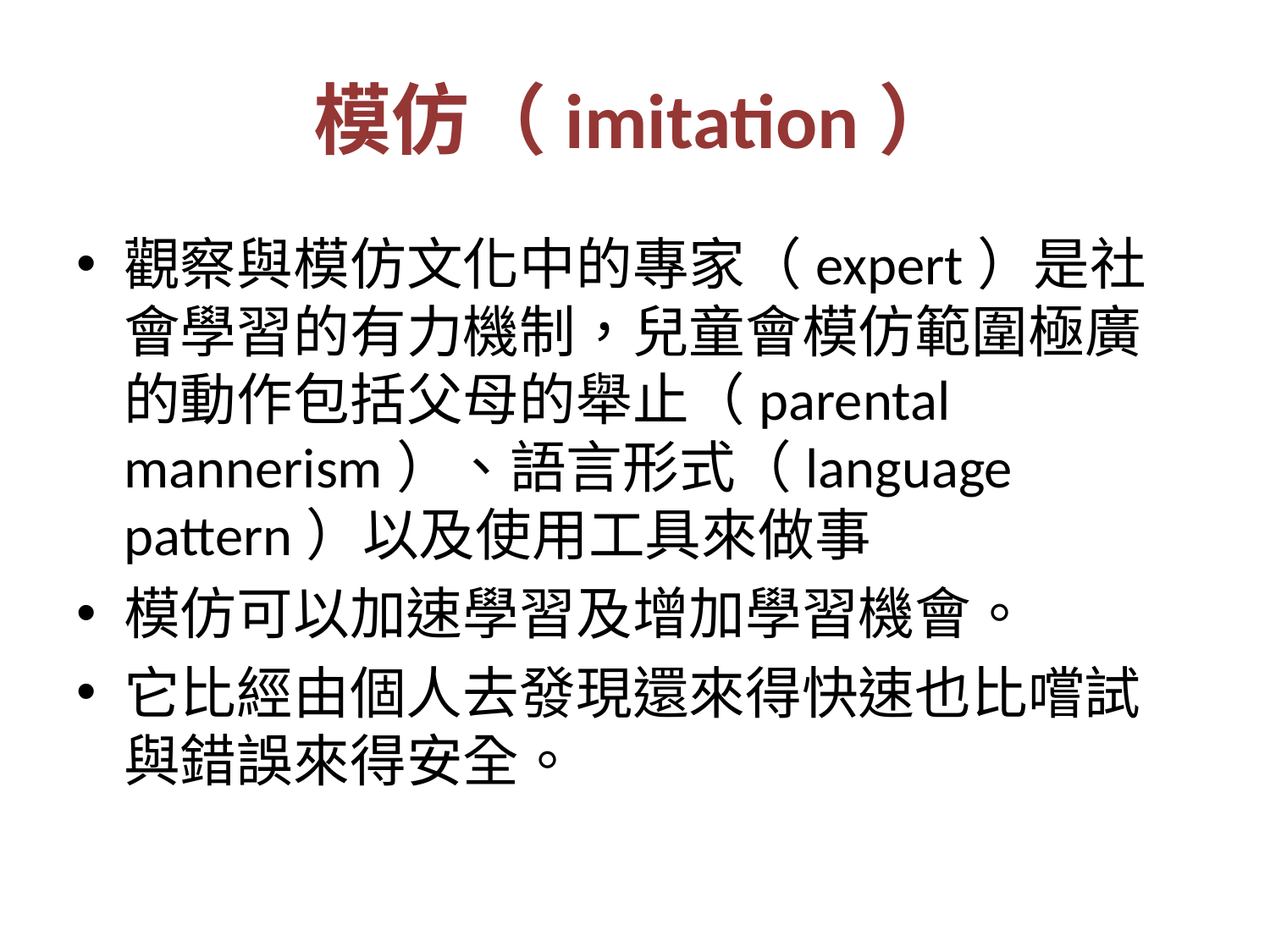

# 模仿（imitation）
觀察與模仿文化中的專家（expert）是社會學習的有力機制，兒童會模仿範圍極廣的動作包括父母的舉止（parental mannerism）、語言形式（language pattern）以及使用工具來做事
模仿可以加速學習及增加學習機會。
它比經由個人去發現還來得快速也比嚐試與錯誤來得安全。